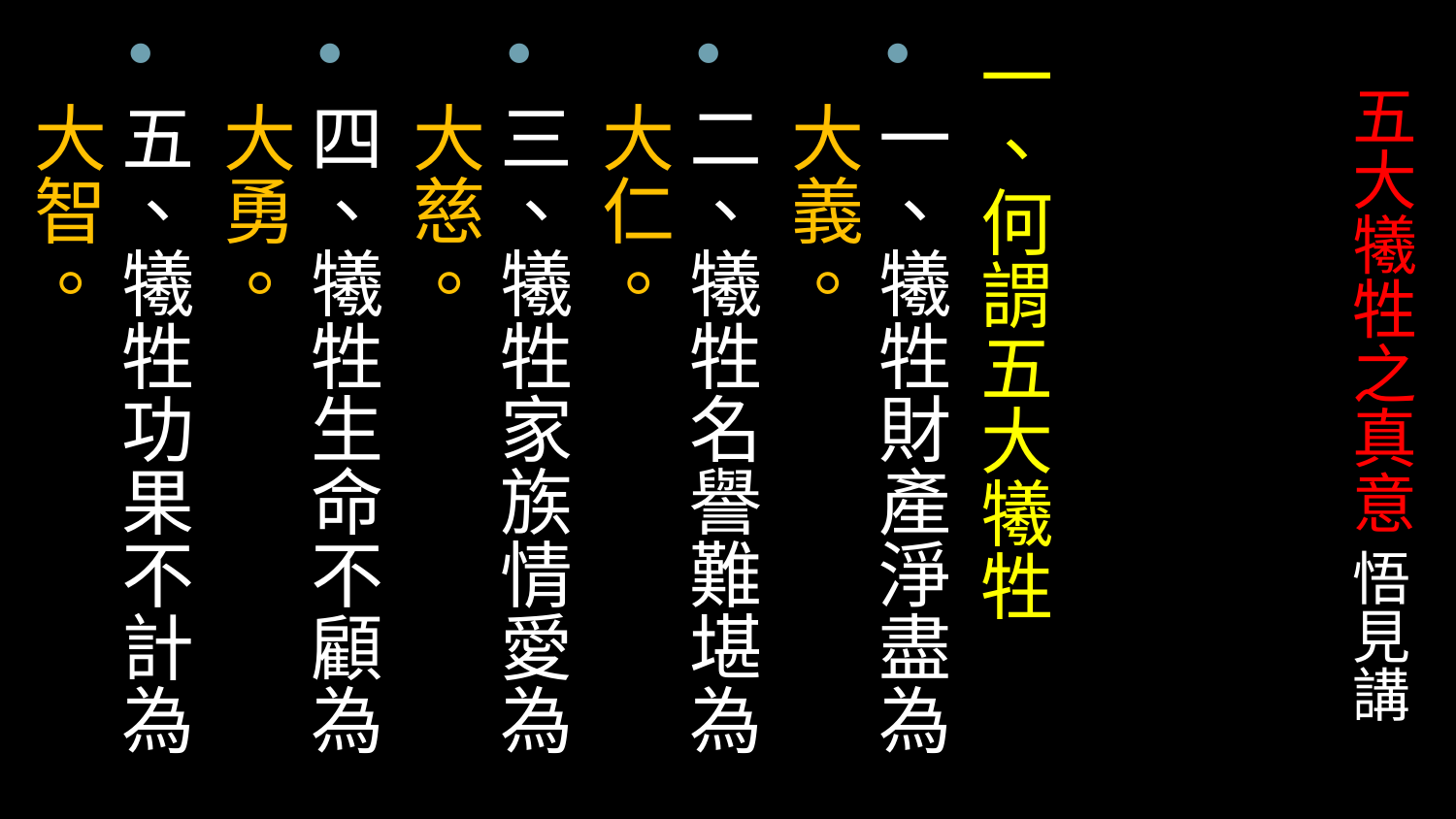

一、何謂五大犧牲
一、犧牲財產淨盡為大義。
二、犧牲名譽難堪為大仁。
三、犧牲家族情愛為大慈。
四、犧牲生命不顧為大勇。
五、犧牲功果不計為大智。
# 五大犧牲之真意 悟見講